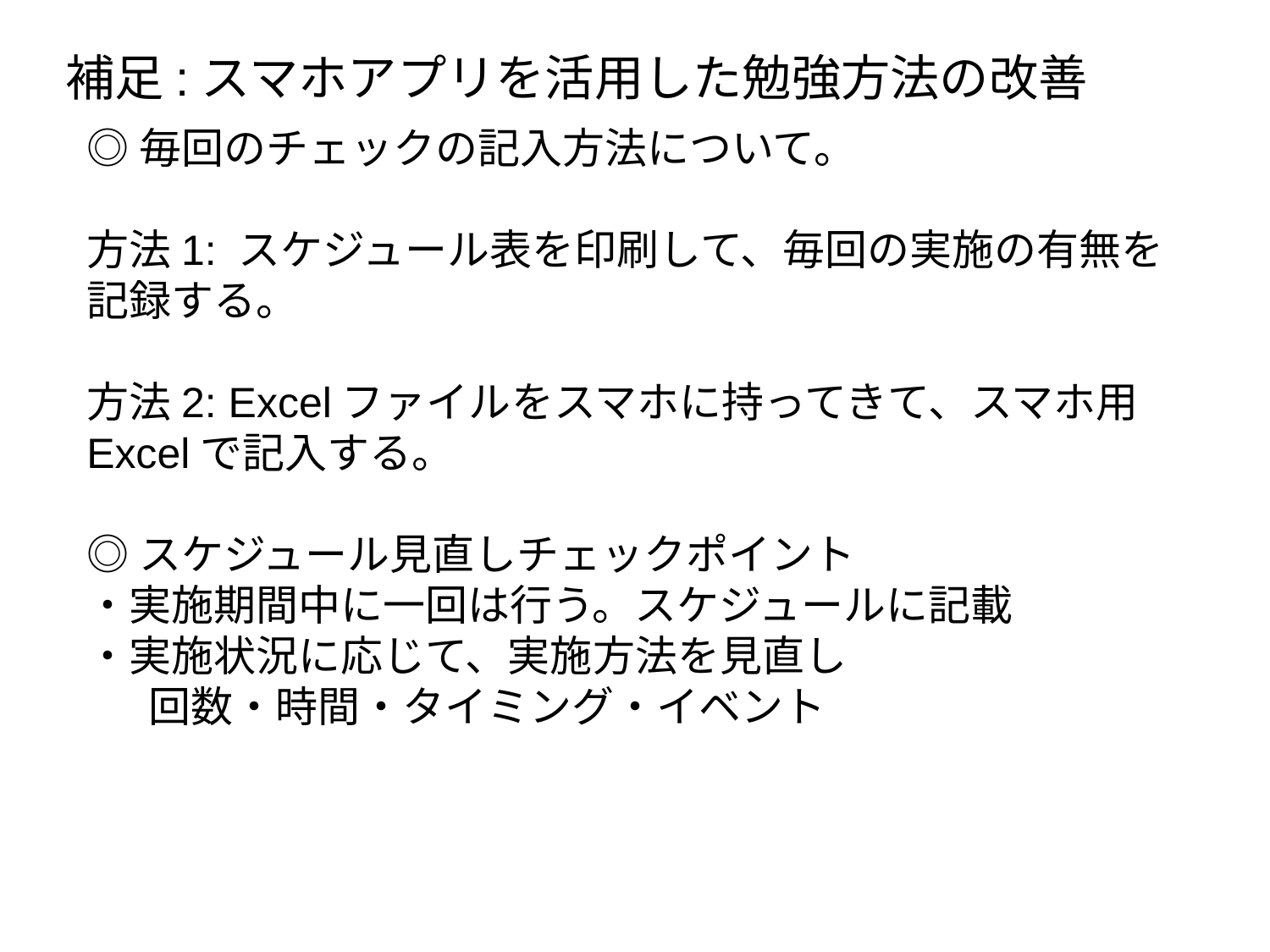

補足:スマホアプリを活用した勉強方法の改善
◎毎回のチェックの記入方法について。

方法1: スケジュール表を印刷して、毎回の実施の有無を記録する。

方法2: Excelファイルをスマホに持ってきて、スマホ用Excelで記入する。

◎スケジュール見直しチェックポイント
・実施期間中に一回は行う。スケジュールに記載
・実施状況に応じて、実施方法を見直し
 　回数・時間・タイミング・イベント